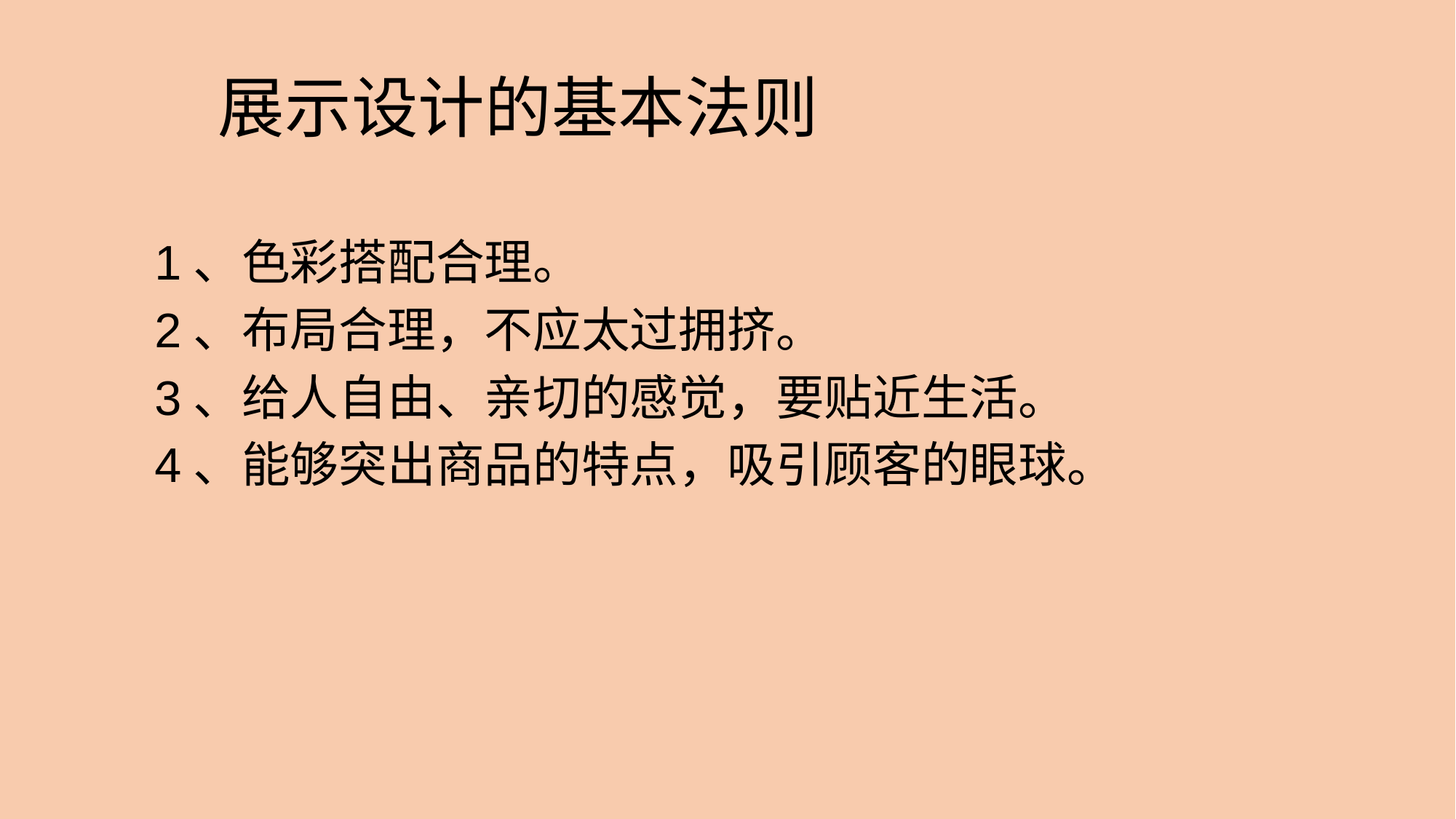

# 展示设计的基本法则
1、色彩搭配合理。
2、布局合理，不应太过拥挤。
3、给人自由、亲切的感觉，要贴近生活。
4、能够突出商品的特点，吸引顾客的眼球。